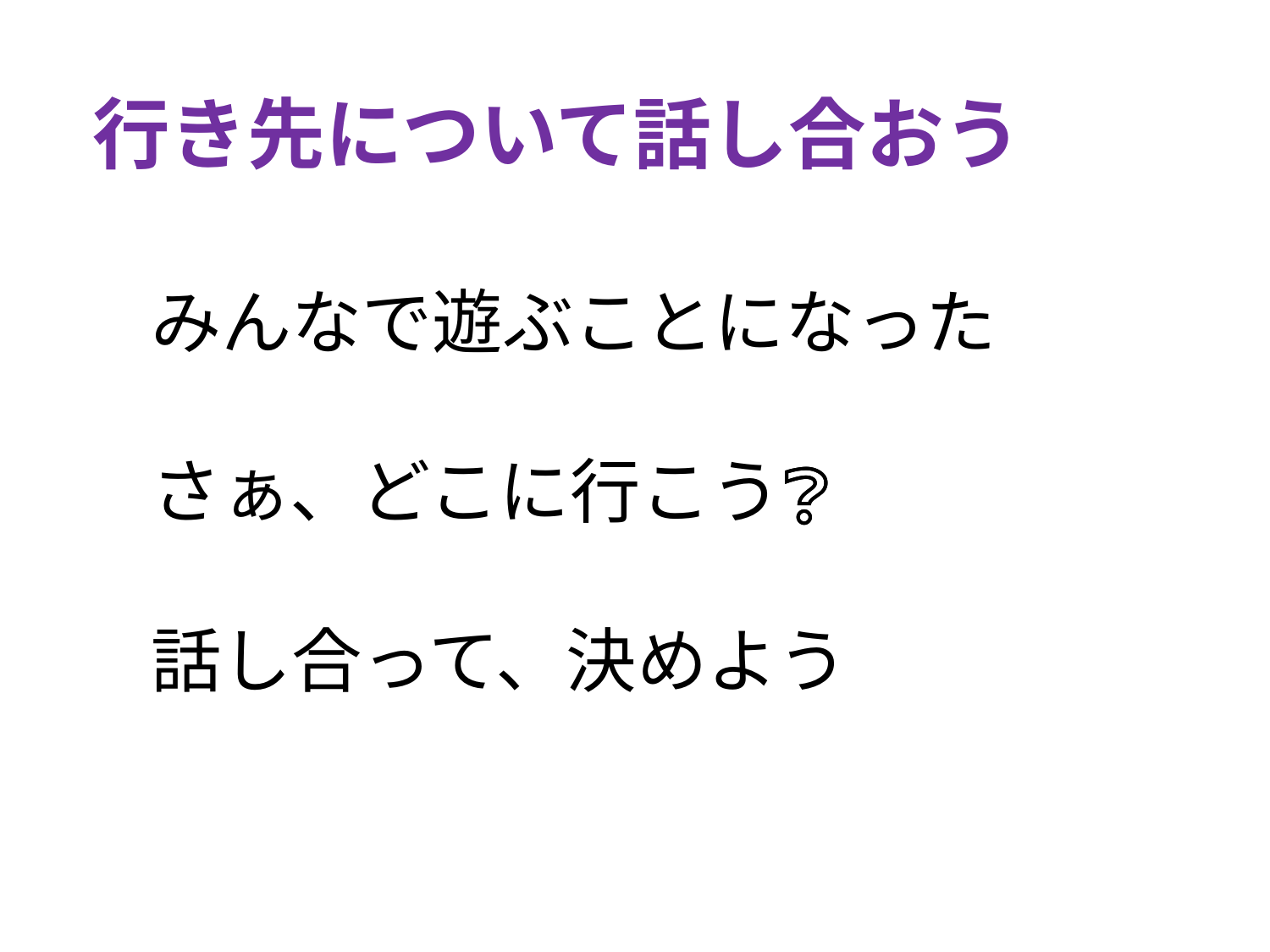

行き先について話し合おう
みんなで遊ぶことになった

さぁ、どこに行こう❔❔

話し合って、決めよう